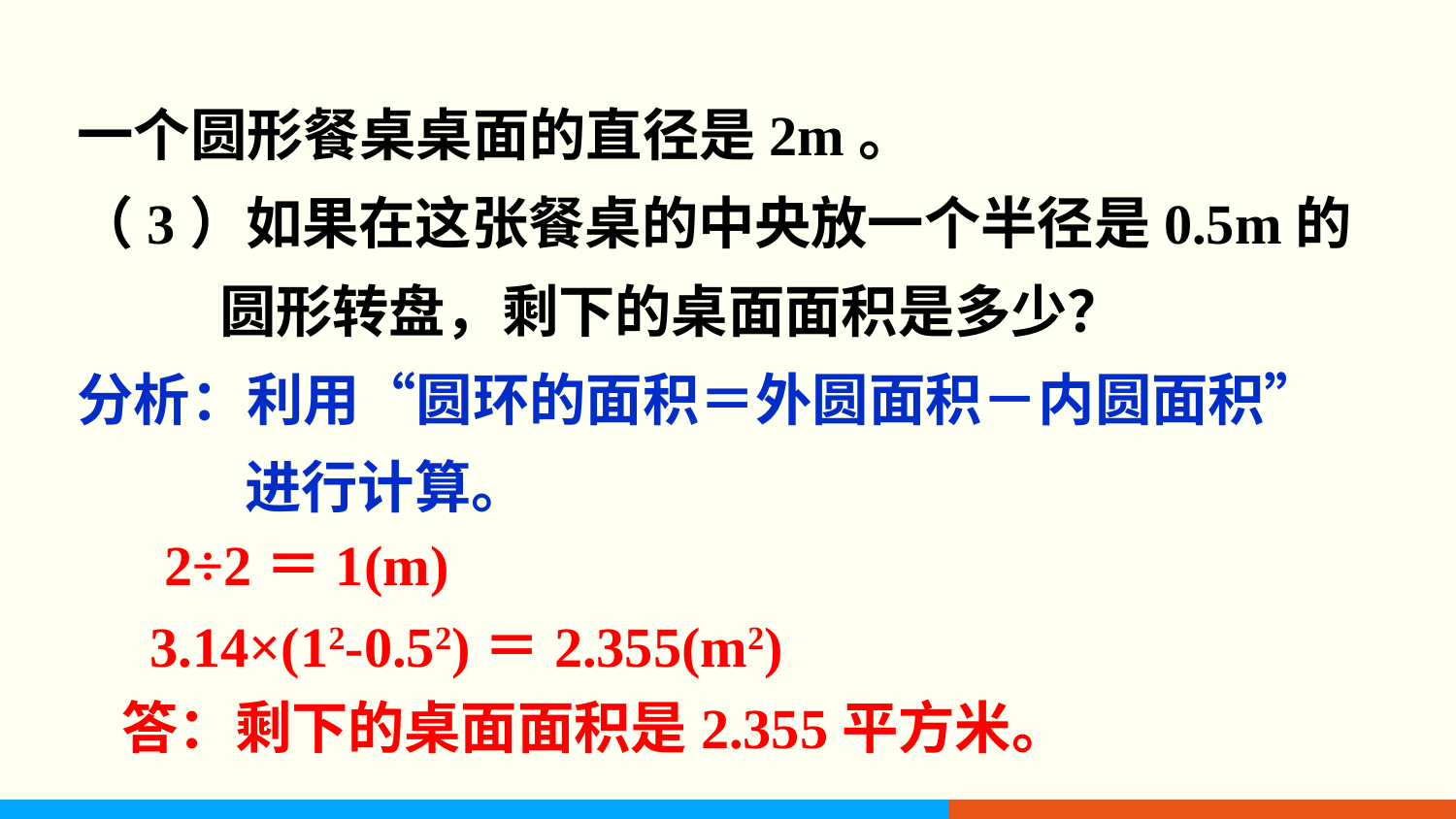

一个圆形餐桌桌面的直径是2m。
（3）如果在这张餐桌的中央放一个半径是0.5m的
          圆形转盘，剩下的桌面面积是多少？
分析：利用“圆环的面积＝外圆面积－内圆面积”
            进行计算。
   2÷2＝1(m)
  3.14×(12-0.52)＝2.355(m2)
答：剩下的桌面面积是2.355平方米。